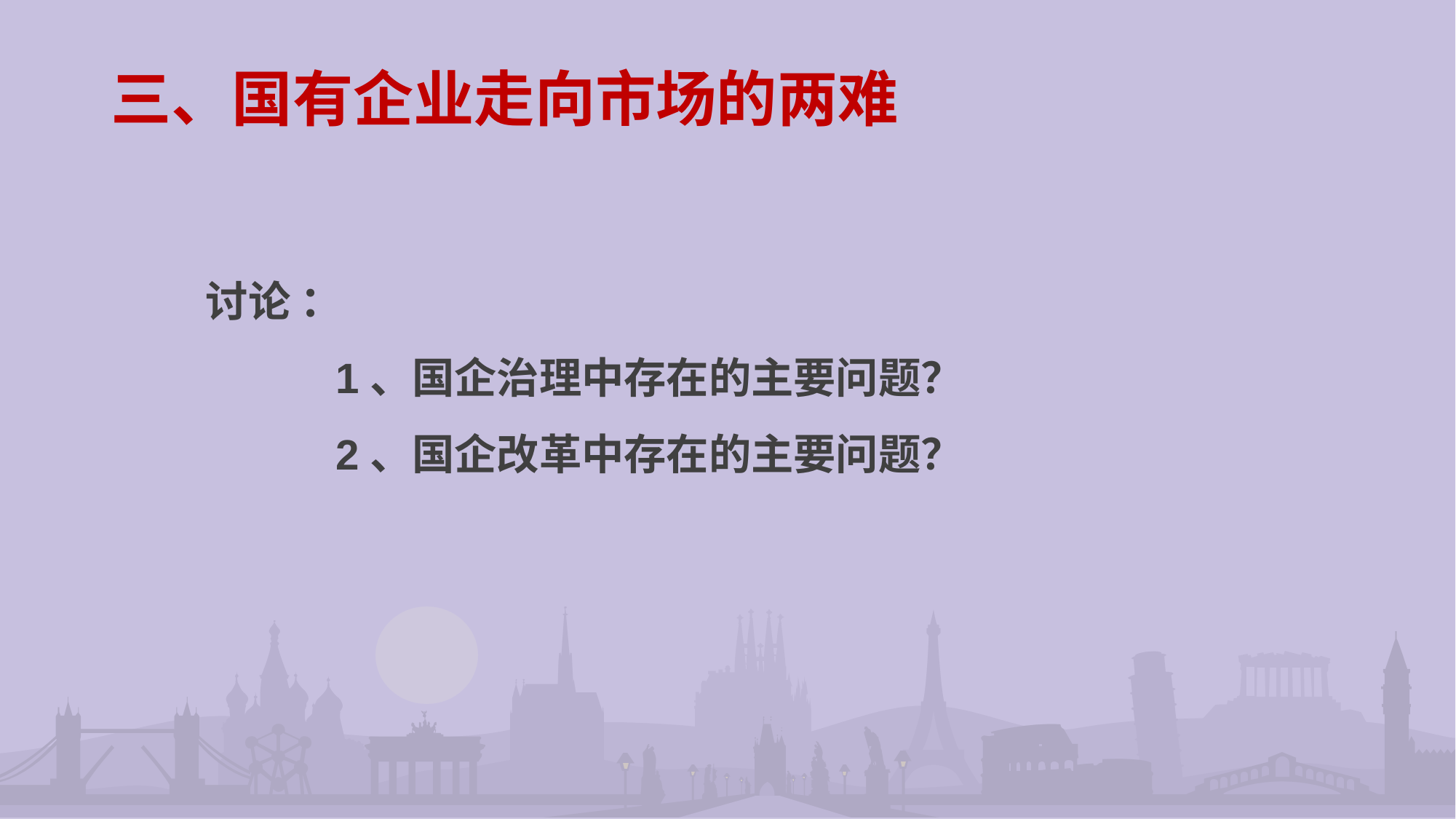

# 三、国有企业走向市场的两难

讨论 ：
           1、国企治理中存在的主要问题？
           2、国企改革中存在的主要问题？